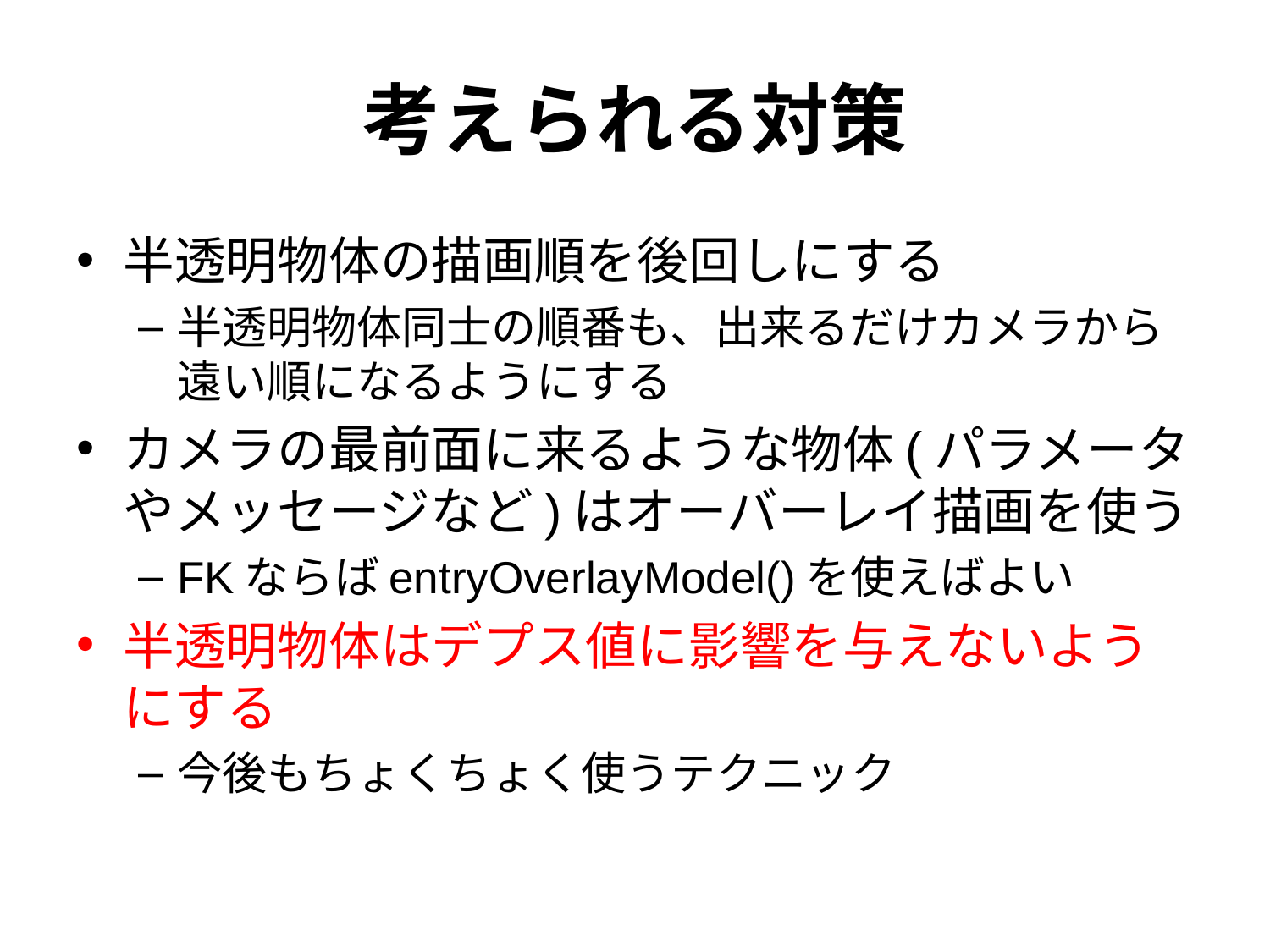

# 考えられる対策
半透明物体の描画順を後回しにする
半透明物体同士の順番も、出来るだけカメラから遠い順になるようにする
カメラの最前面に来るような物体(パラメータやメッセージなど)はオーバーレイ描画を使う
FKならばentryOverlayModel()を使えばよい
半透明物体はデプス値に影響を与えないようにする
今後もちょくちょく使うテクニック